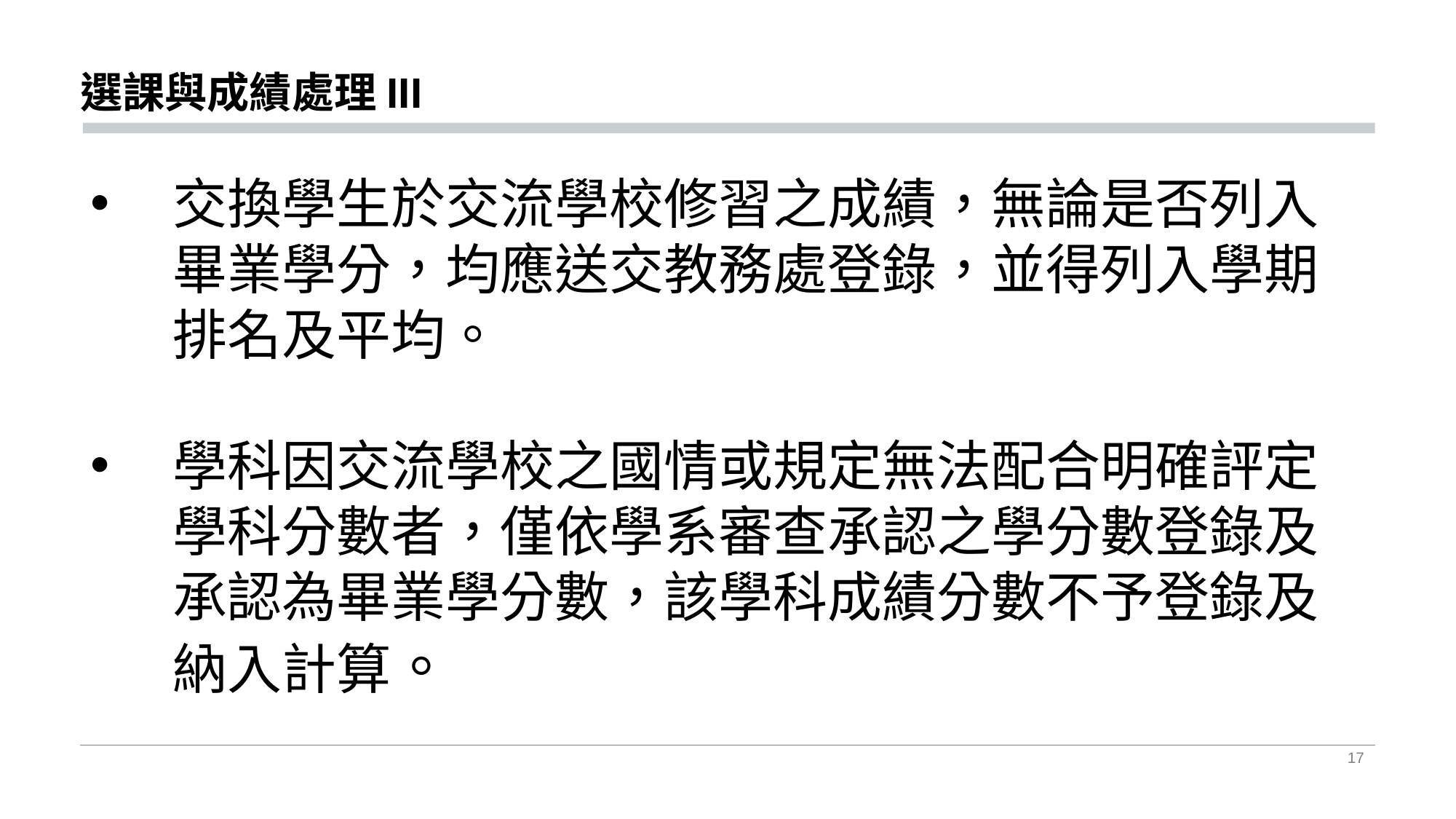

# 選課與成績處理III
交換學生於交流學校修習之成績，無論是否列入畢業學分，均應送交教務處登錄，並得列入學期排名及平均。

學科因交流學校之國情或規定無法配合明確評定學科分數者，僅依學系審查承認之學分數登錄及承認為畢業學分數，該學科成績分數不予登錄及納入計算。

17